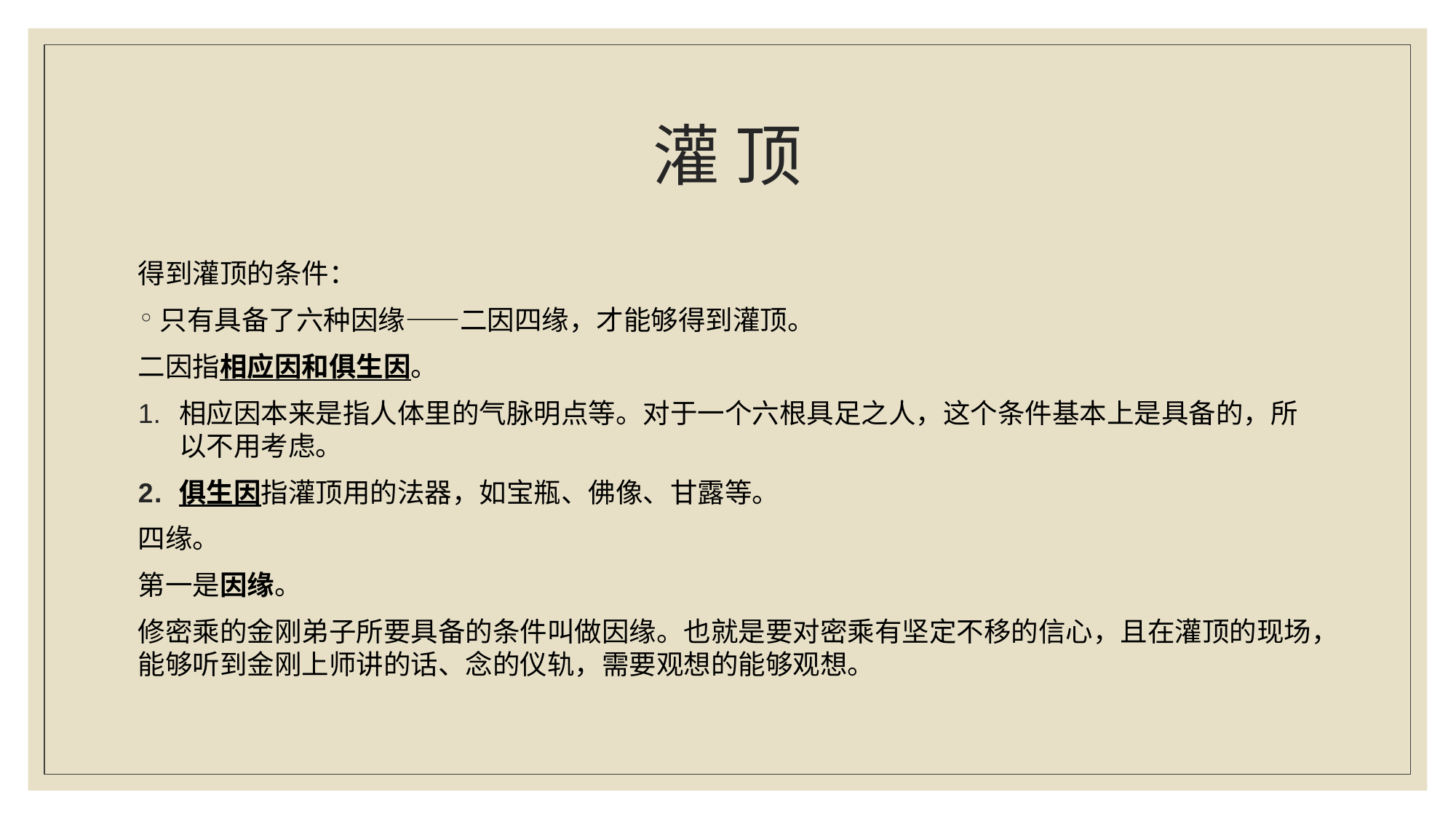

# 灌 顶
得到灌顶的条件：
只有具备了六种因缘——二因四缘，才能够得到灌顶。
二因指相应因和俱生因。
相应因本来是指人体里的气脉明点等。对于一个六根具足之人，这个条件基本上是具备的，所以不用考虑。
俱生因指灌顶用的法器，如宝瓶、佛像、甘露等。
四缘。
第一是因缘。
修密乘的金刚弟子所要具备的条件叫做因缘。也就是要对密乘有坚定不移的信心，且在灌顶的现场，能够听到金刚上师讲的话、念的仪轨，需要观想的能够观想。